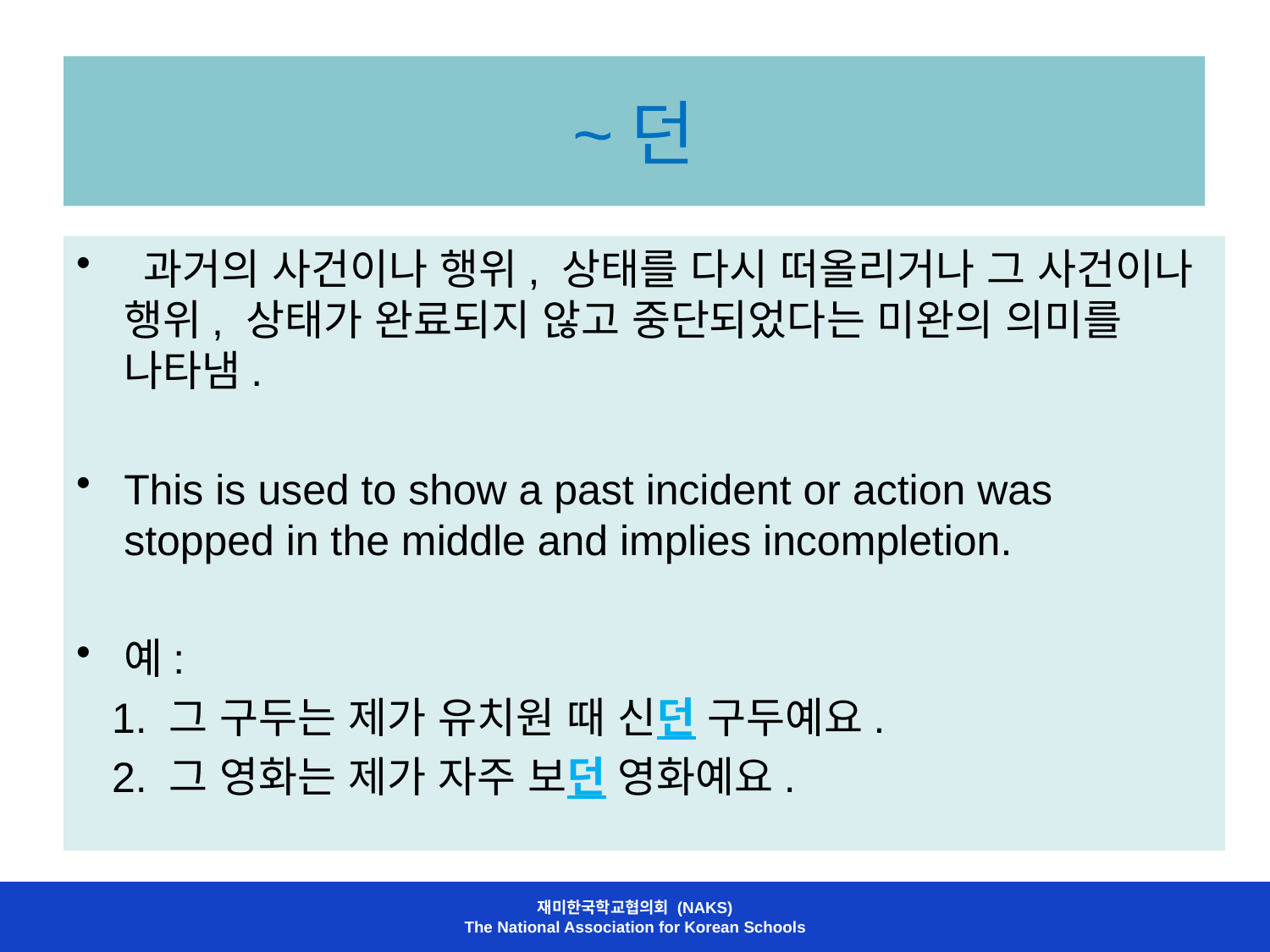

# ~던
 과거의 사건이나 행위, 상태를 다시 떠올리거나 그 사건이나 행위, 상태가 완료되지 않고 중단되었다는 미완의 의미를 나타냄.

This is used to show a past incident or action was stopped in the middle and implies incompletion.

예:
   1. 그 구두는 제가 유치원 때 신던 구두예요.
   2. 그 영화는 제가 자주 보던 영화예요.

재미한국학교협의회 (NAKS)
The National Association for Korean Schools